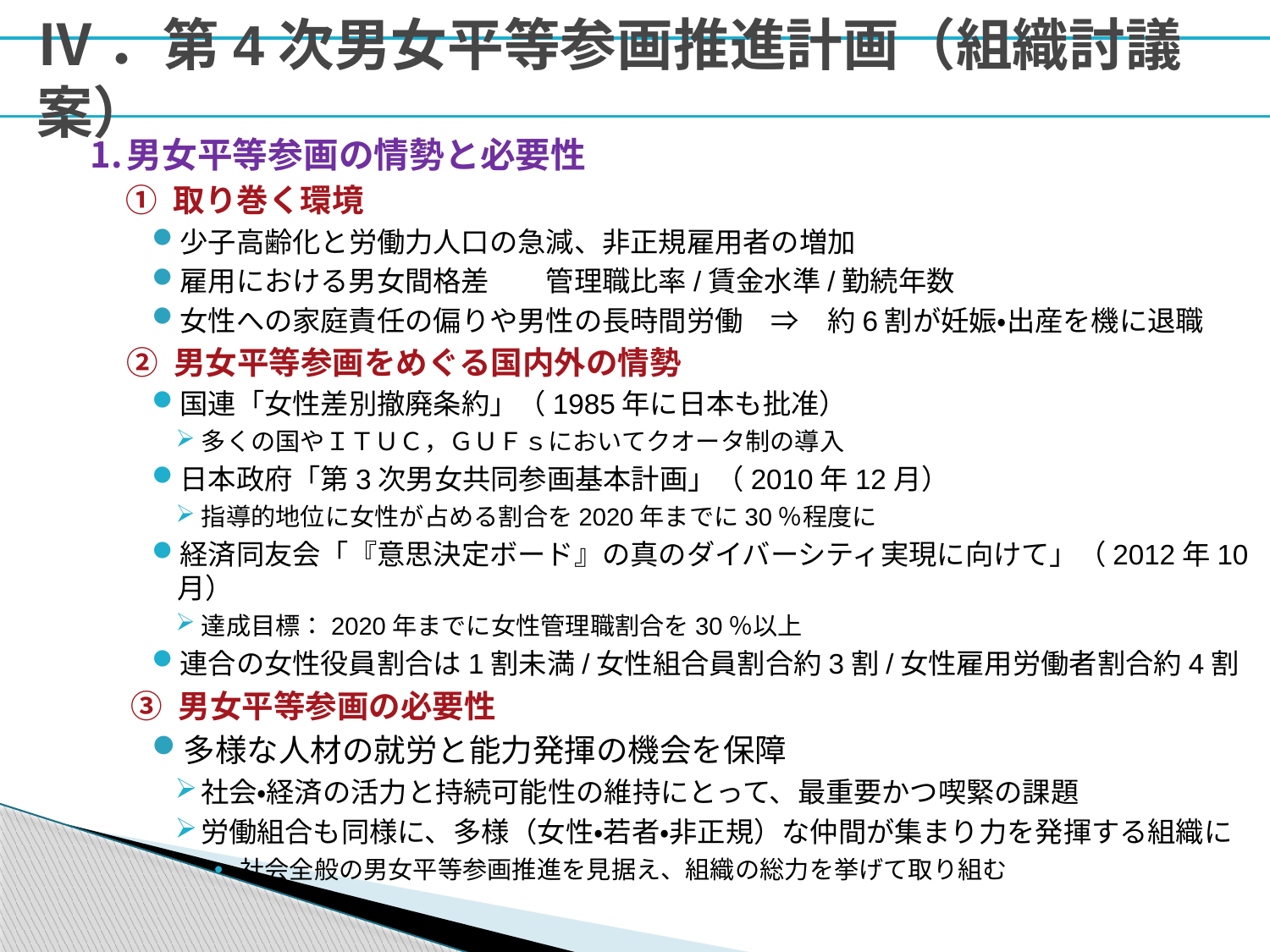

# Ⅳ．第4次男女平等参画推進計画（組織討議案）
男女平等参画の情勢と必要性
取り巻く環境
少子高齢化と労働力人口の急減、非正規雇用者の増加
雇用における男女間格差　　管理職比率/賃金水準/勤続年数
女性への家庭責任の偏りや男性の長時間労働　⇒　約6割が妊娠・出産を機に退職
男女平等参画をめぐる国内外の情勢
国連「女性差別撤廃条約」（1985年に日本も批准）
多くの国やＩＴＵＣ，ＧＵＦｓにおいてクオータ制の導入
日本政府「第3次男女共同参画基本計画」（2010年12月）
指導的地位に女性が占める割合を2020年までに30％程度に
経済同友会「『意思決定ボード』の真のダイバーシティ実現に向けて」（2012年10月）
達成目標：2020年までに女性管理職割合を30％以上
連合の女性役員割合は1割未満/女性組合員割合約3割/女性雇用労働者割合約4割
男女平等参画の必要性
多様な人材の就労と能力発揮の機会を保障
社会・経済の活力と持続可能性の維持にとって、最重要かつ喫緊の課題
労働組合も同様に、多様（女性・若者・非正規）な仲間が集まり力を発揮する組織に
社会全般の男女平等参画推進を見据え、組織の総力を挙げて取り組む